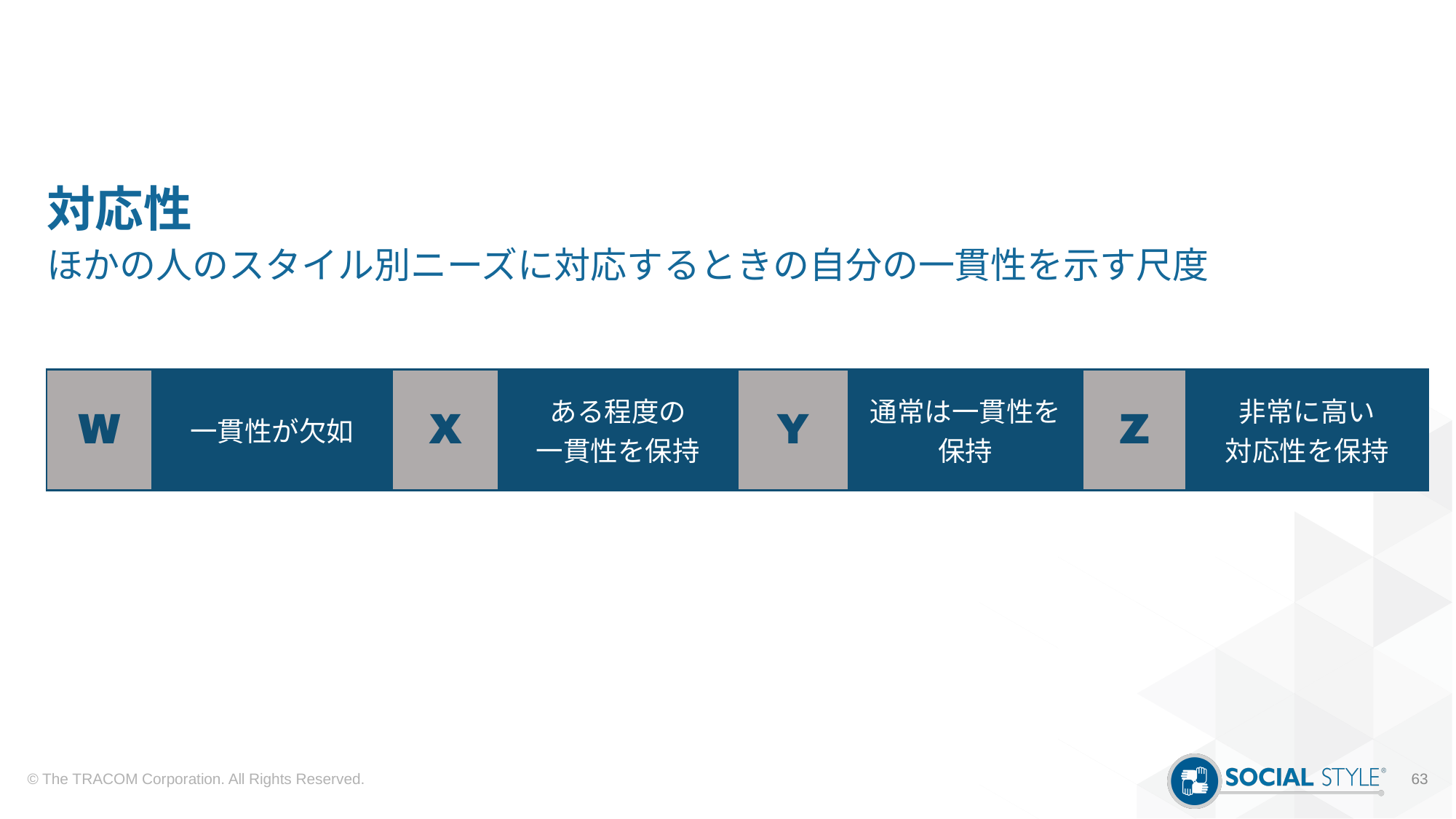

# 対応性
ほかの人のスタイル別ニーズに対応するときの自分の一貫性を示す尺度
| W | 一貫性が欠如 | X | ある程度の 一貫性を保持 | Y | 通常は一貫性を保持 | Z | 非常に高い 対応性を保持 |
| --- | --- | --- | --- | --- | --- | --- | --- |
© The TRACOM Corporation. All Rights Reserved.
63